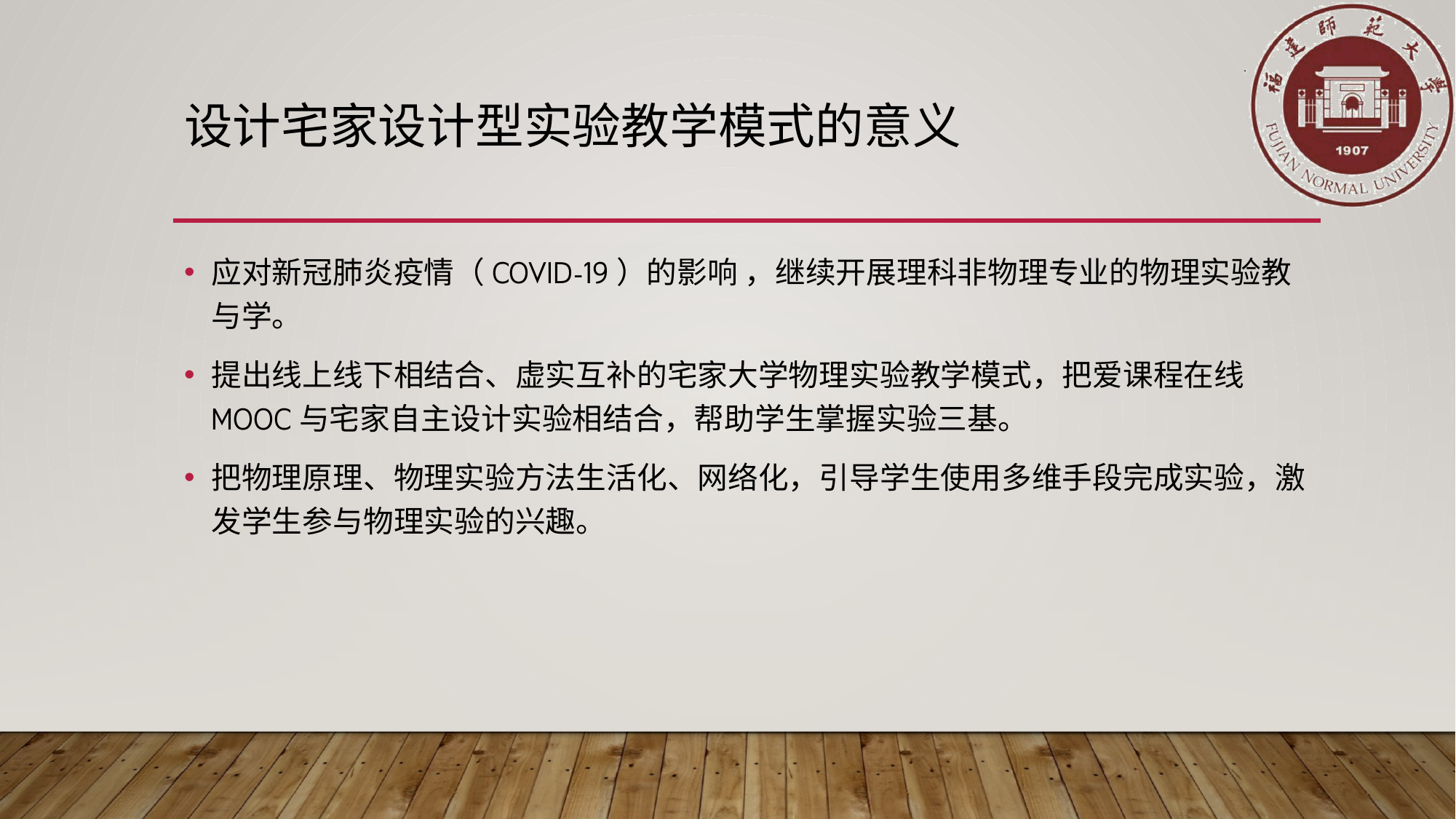

# 设计宅家设计型实验教学模式的意义
应对新冠肺炎疫情（COVID-19）的影响 ，继续开展理科非物理专业的物理实验教与学。
提出线上线下相结合、虚实互补的宅家大学物理实验教学模式，把爱课程在线MOOC与宅家自主设计实验相结合，帮助学生掌握实验三基。
把物理原理、物理实验方法生活化、网络化，引导学生使用多维手段完成实验，激发学生参与物理实验的兴趣。